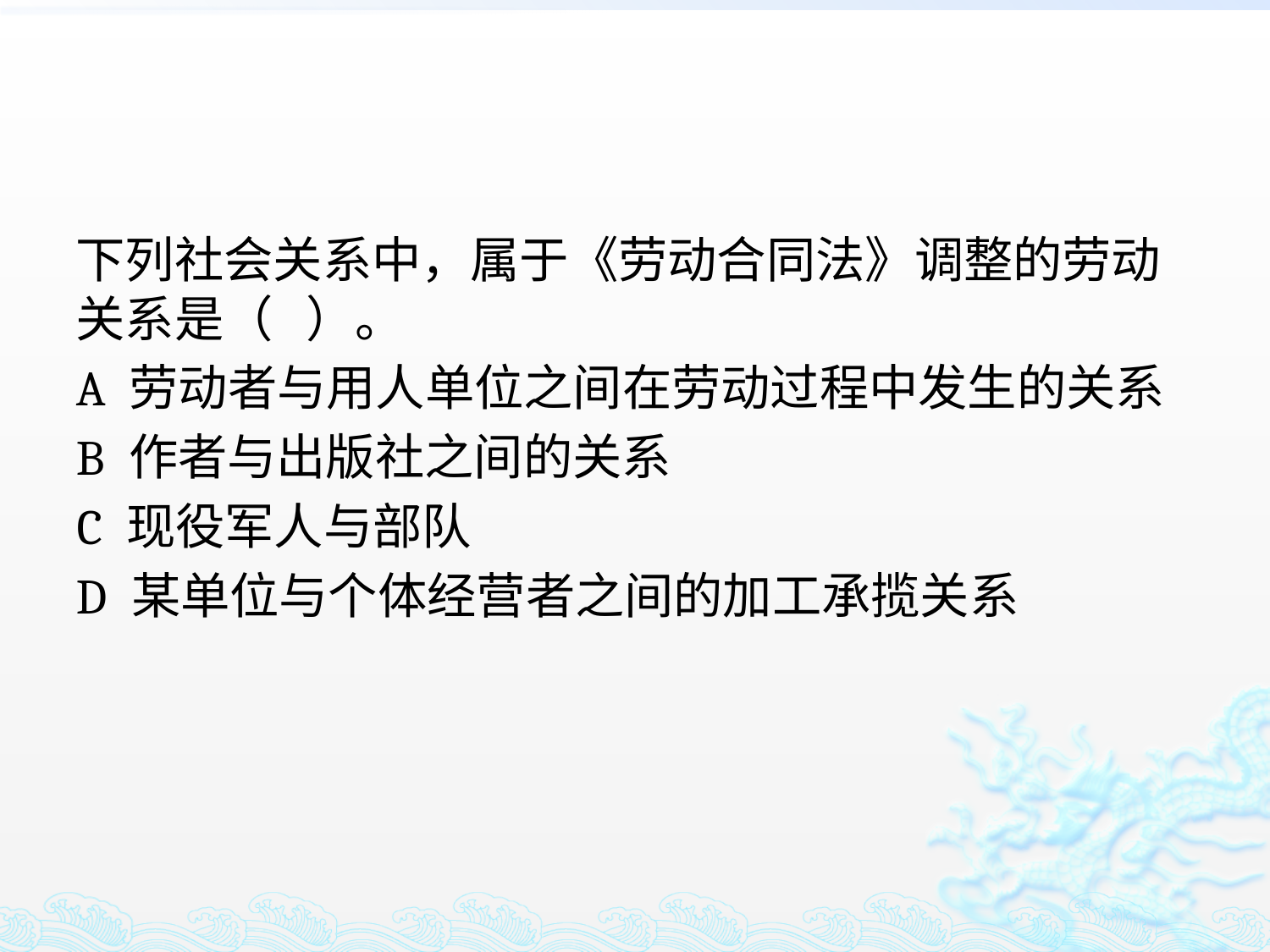

#
下列社会关系中，属于《劳动合同法》调整的劳动关系是（   ）。
A 劳动者与用人单位之间在劳动过程中发生的关系
B 作者与出版社之间的关系
C 现役军人与部队
D 某单位与个体经营者之间的加工承揽关系